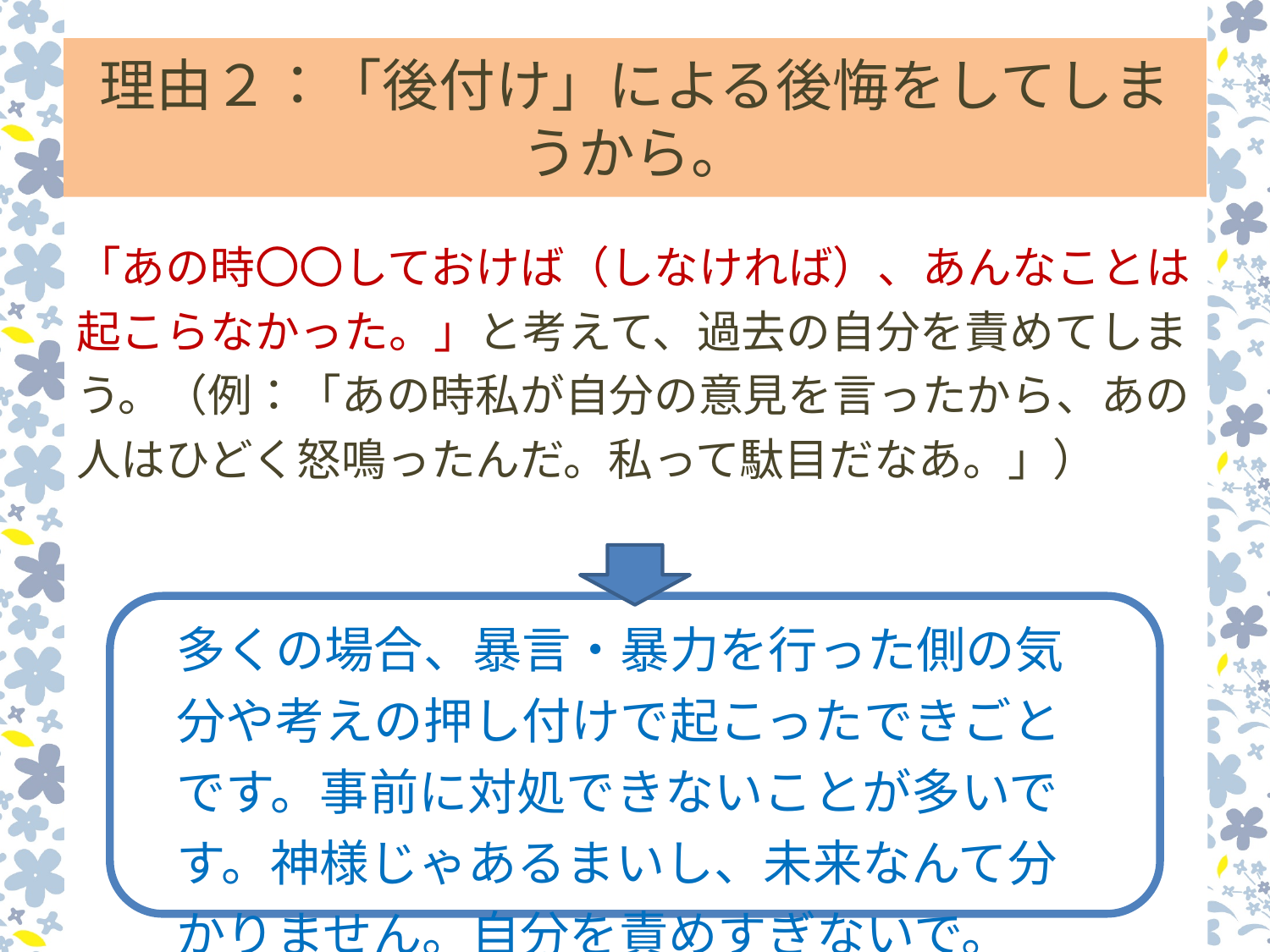

# 理由２：「後付け」による後悔をしてしまうから。
「あの時〇〇しておけば（しなければ）、あんなことは起こらなかった。」と考えて、過去の自分を責めてしまう。（例：「あの時私が自分の意見を言ったから、あの人はひどく怒鳴ったんだ。私って駄目だなあ。」）

多くの場合、暴言・暴力を行った側の気分や考えの押し付けで起こったできごとです。事前に対処できないことが多いです。神様じゃあるまいし、未来なんて分かりません。自分を責めすぎないで。